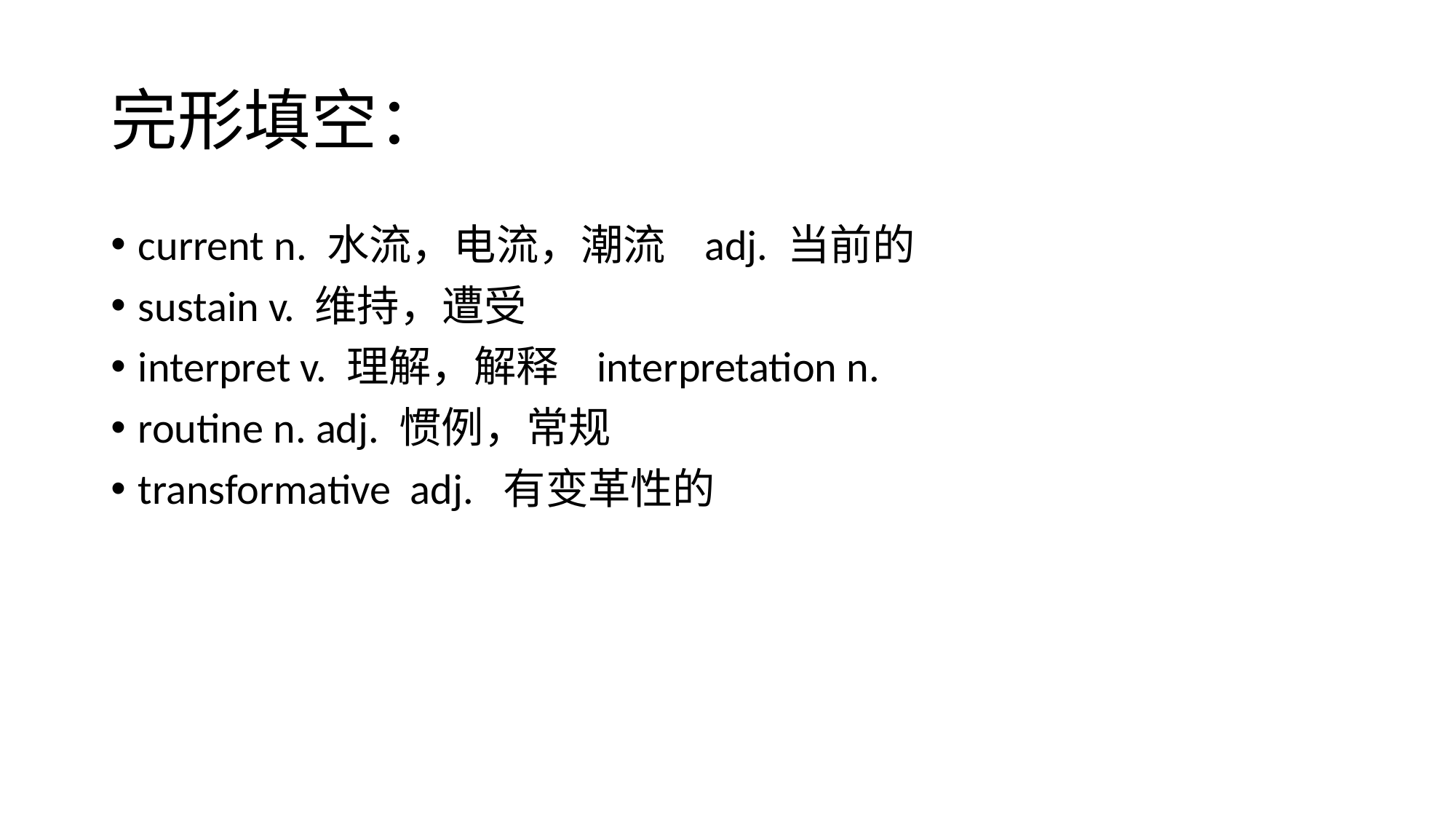

# 完形填空：
current n. 水流，电流，潮流   adj. 当前的
sustain v. 维持，遭受
interpret v. 理解，解释   interpretation n.
routine n. adj. 惯例，常规
transformative  adj.  有变革性的